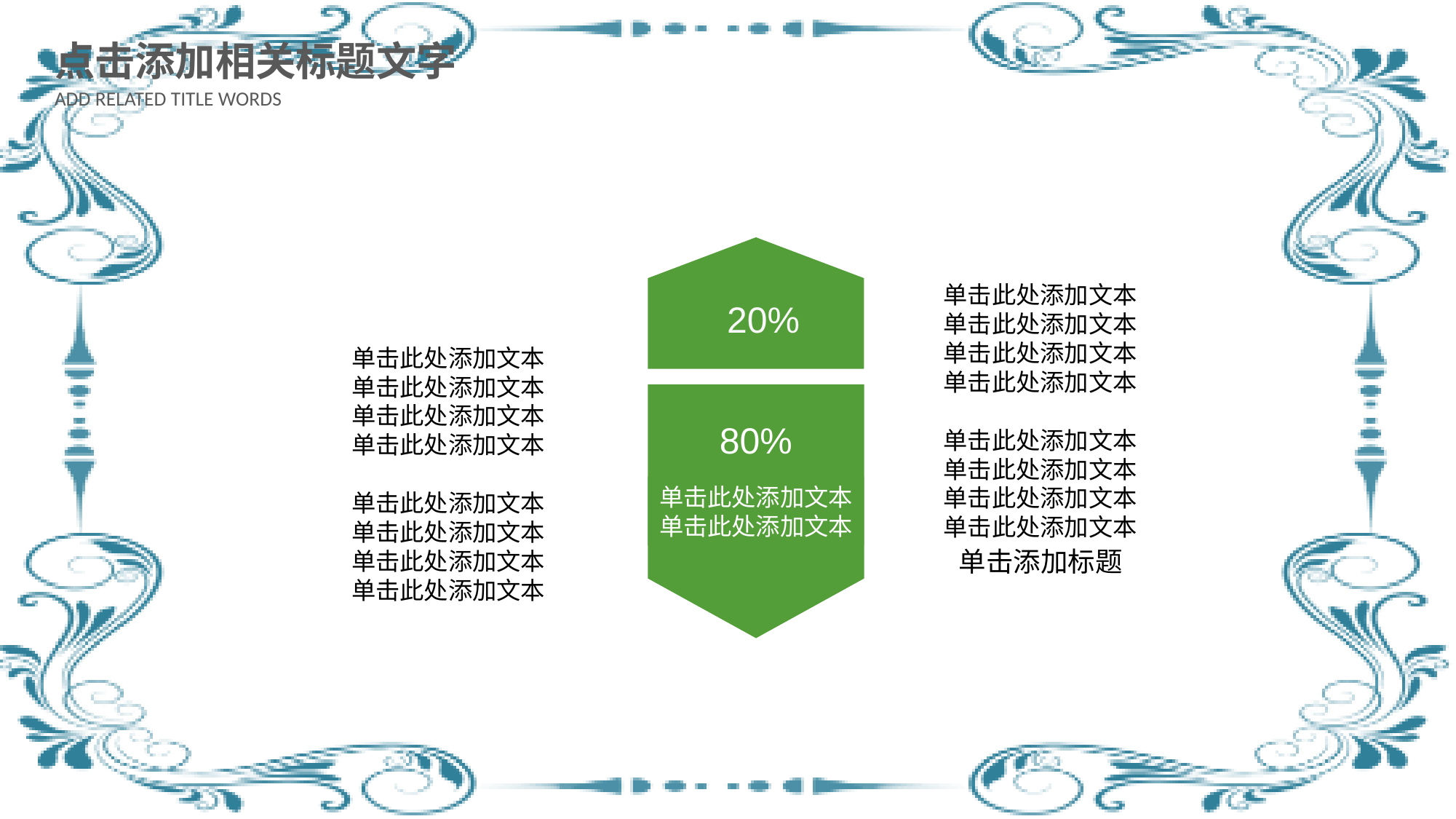

点击添加相关标题文字
ADD RELATED TITLE WORDS

20%
单击此处添加文本
单击此处添加文本
单击此处添加文本
单击此处添加文本

单击此处添加文本
单击此处添加文本
单击此处添加文本
单击此处添加文本
单击此处添加文本
单击此处添加文本
单击此处添加文本
单击此处添加文本

单击此处添加文本
单击此处添加文本
单击此处添加文本
单击此处添加文本
80%

单击此处添加文本
单击此处添加文本
单击添加标题